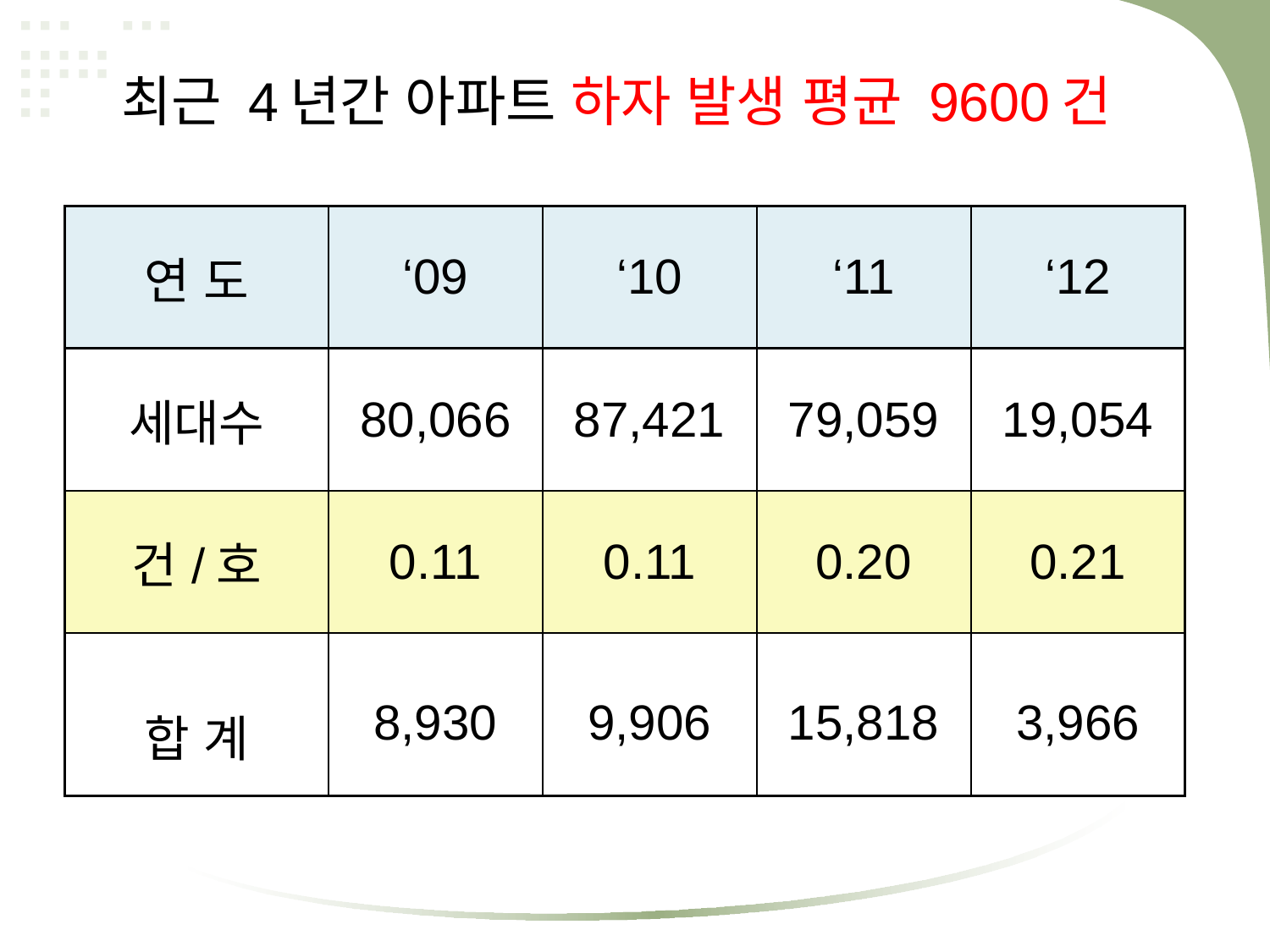

# 최근 4년간 아파트 하자 발생 평균 9600건
| 연 도 | ‘09 | ‘10 | ‘11 | ‘12 |
| --- | --- | --- | --- | --- |
| 세대수 | 80,066 | 87,421 | 79,059 | 19,054 |
| 건/호 | 0.11 | 0.11 | 0.20 | 0.21 |
| 합 계 | 8,930 | 9,906 | 15,818 | 3,966 |